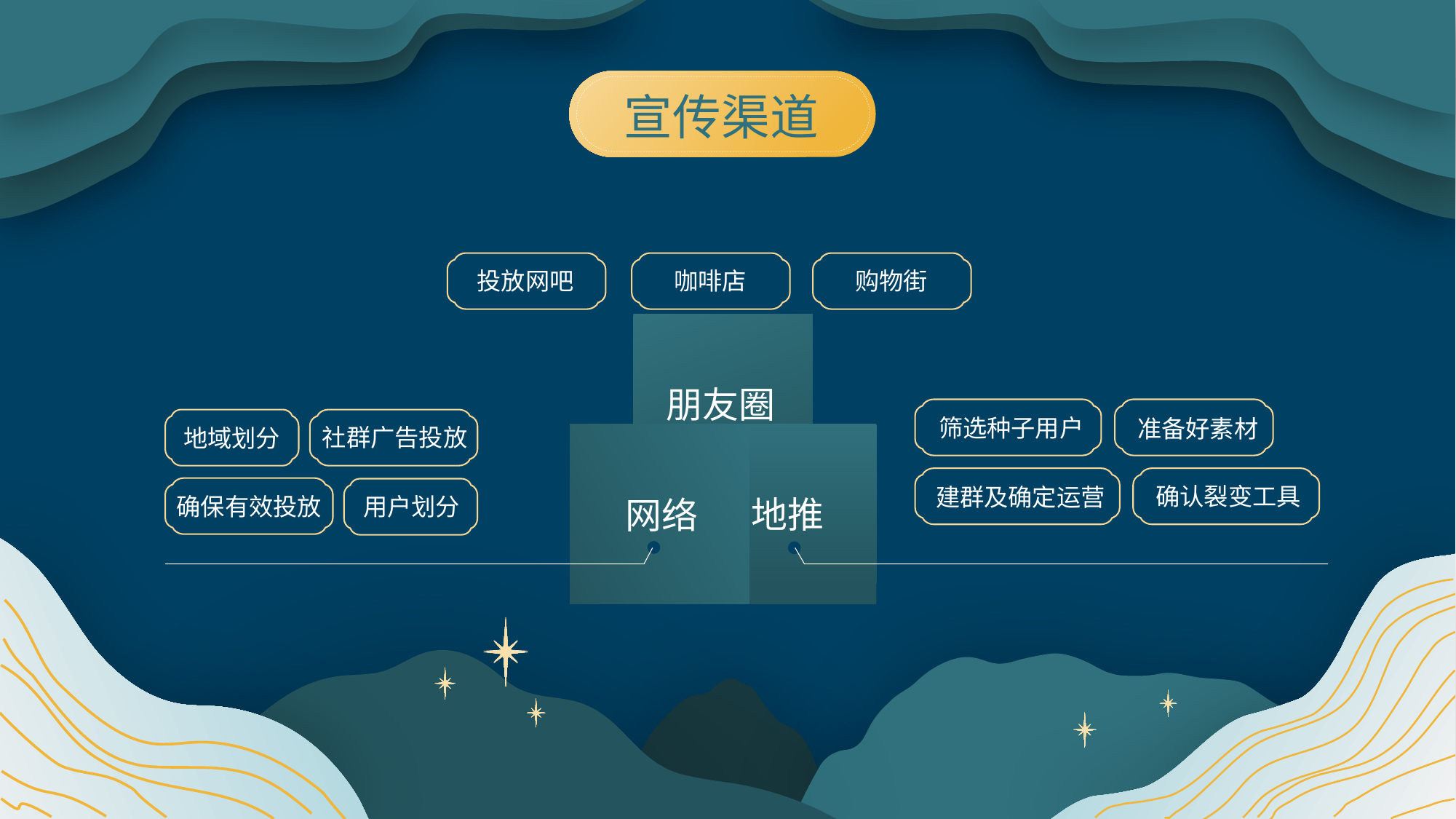

宣传渠道

投放网吧
咖啡店
购物街

朋友圈

筛选种子用户
准备好素材

社群广告投放
地域划分

确认裂变工具
建群及确定运营

确保有效投放
地推
用户划分
网络